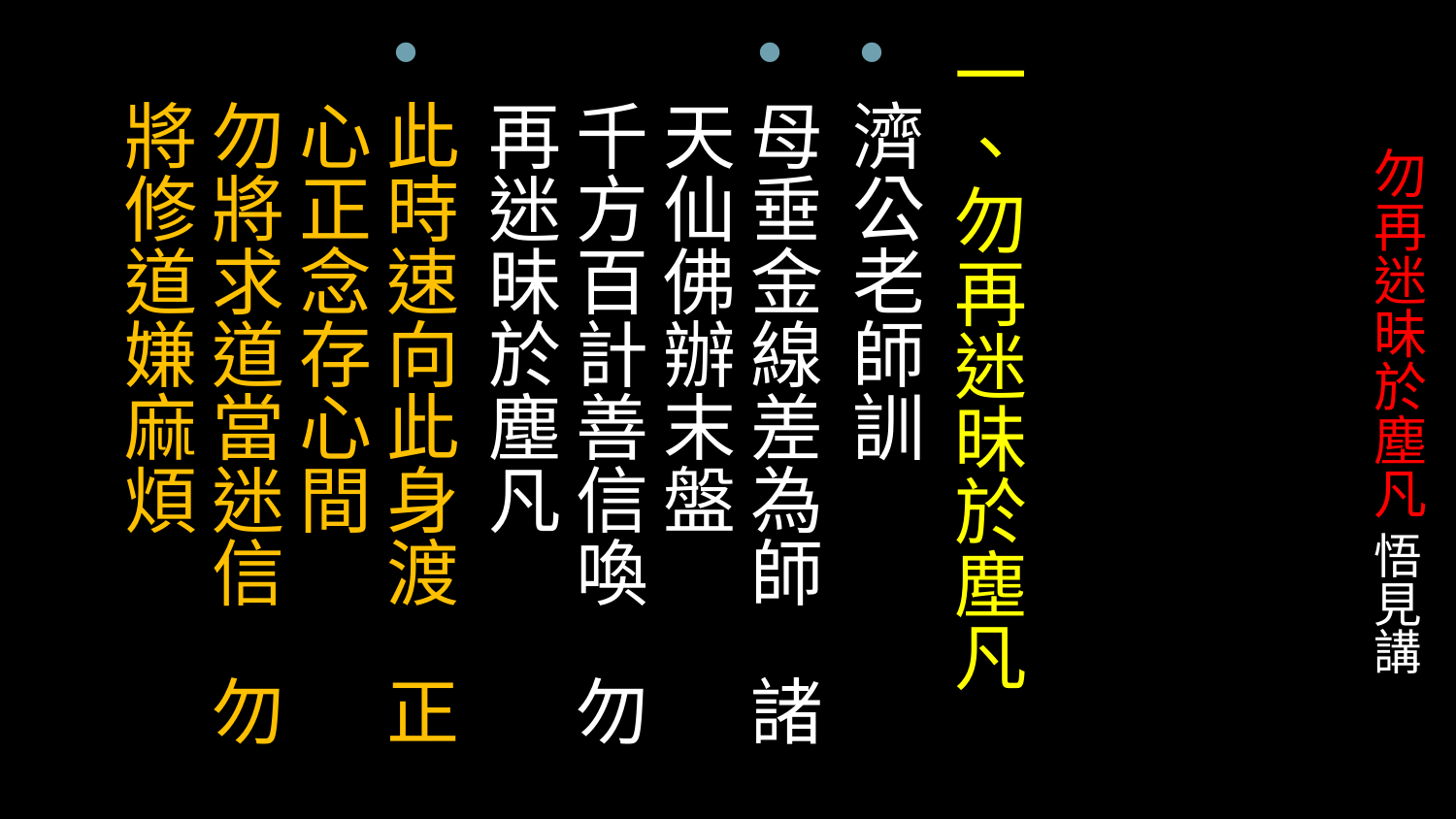

一、勿再迷昧於塵凡
濟公老師訓
母垂金線差為師    諸天仙佛辦末盤
千方百計善信喚    勿再迷昧於塵凡
此時速向此身渡    正心正念存心間
勿將求道當迷信    勿將修道嫌麻煩

# 勿再迷昧於塵凡 悟見講